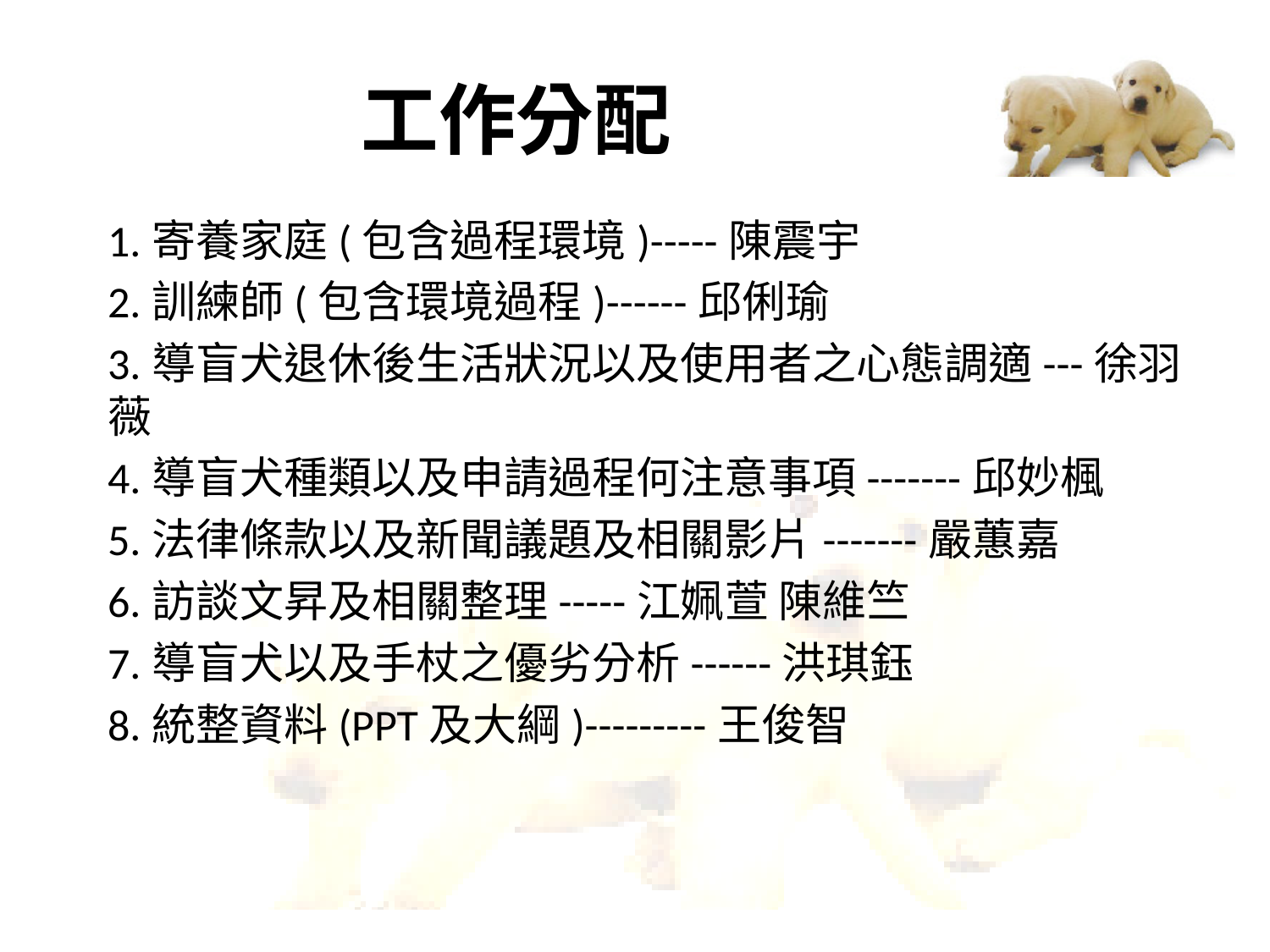

# 工作分配
1.寄養家庭(包含過程環境)-----陳震宇
2.訓練師(包含環境過程)------邱俐瑜
3.導盲犬退休後生活狀況以及使用者之心態調適---徐羽薇
4.導盲犬種類以及申請過程何注意事項-------邱妙楓
5.法律條款以及新聞議題及相關影片-------嚴蕙嘉
6.訪談文昇及相關整理-----江姵萱 陳維竺
7.導盲犬以及手杖之優劣分析------洪琪鈺
8.統整資料(PPT及大綱)---------王俊智